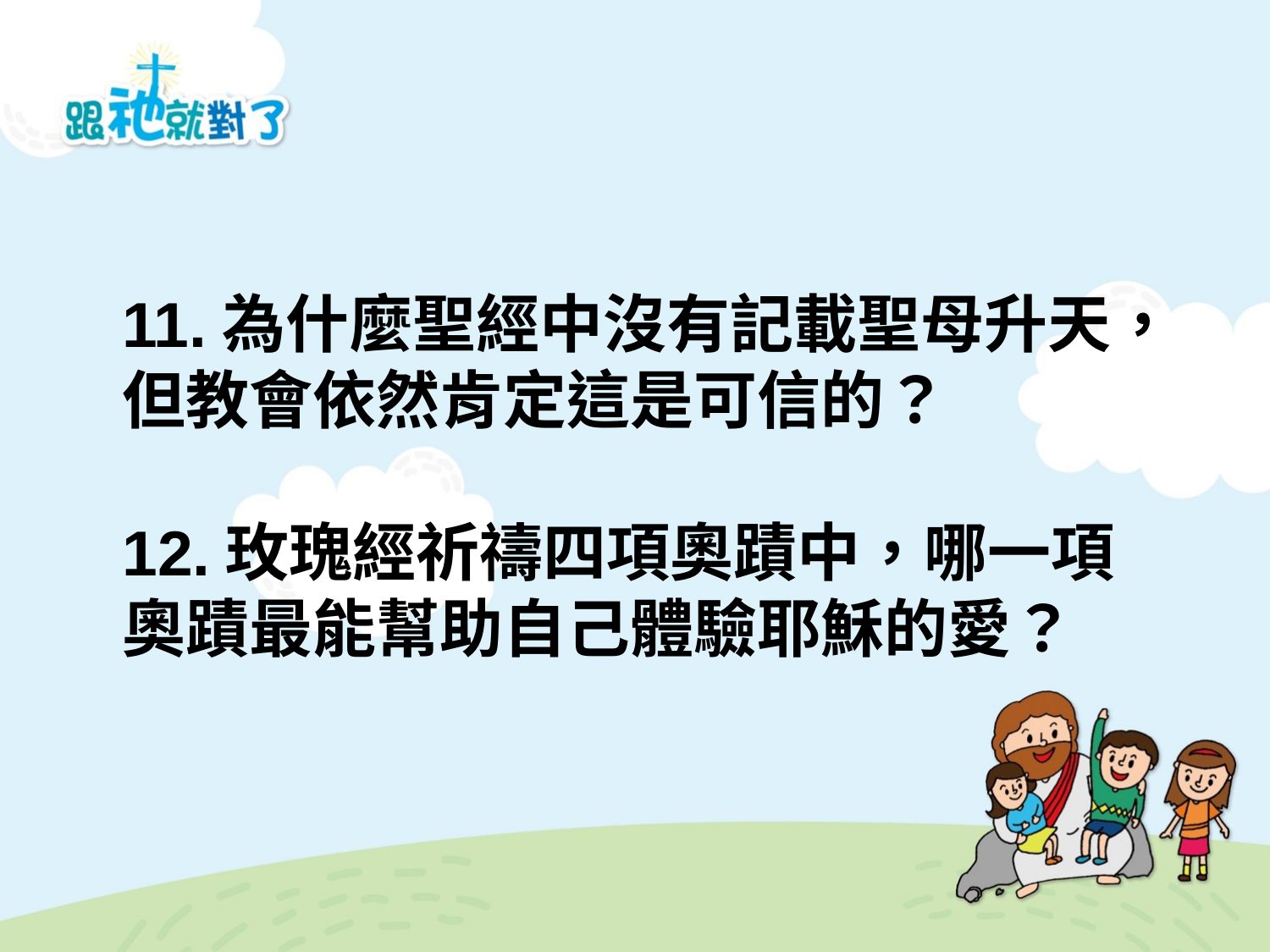

11.為什麼聖經中沒有記載聖母升天，但教會依然肯定這是可信的？

12.玫瑰經祈禱四項奧蹟中，哪一項奧蹟最能幫助自己體驗耶穌的愛？